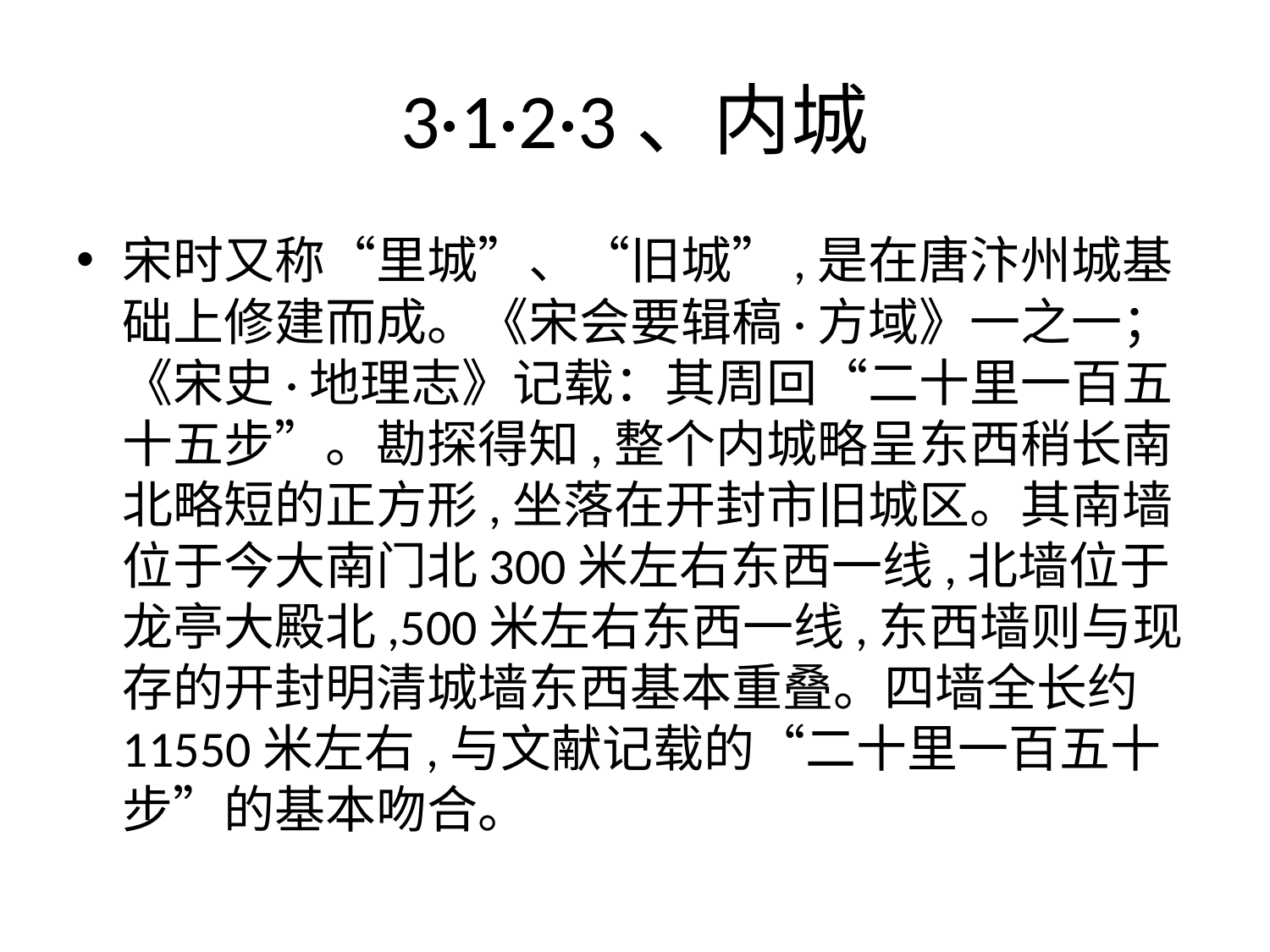

# 3·1·2·3、内城
宋时又称“里城”、“旧城”,是在唐汴州城基础上修建而成。《宋会要辑稿·方域》一之一；《宋史·地理志》记载：其周回“二十里一百五十五步”。勘探得知,整个内城略呈东西稍长南北略短的正方形,坐落在开封市旧城区。其南墙位于今大南门北300米左右东西一线,北墙位于龙亭大殿北,500米左右东西一线,东西墙则与现存的开封明清城墙东西基本重叠。四墙全长约11550米左右,与文献记载的“二十里一百五十步”的基本吻合。